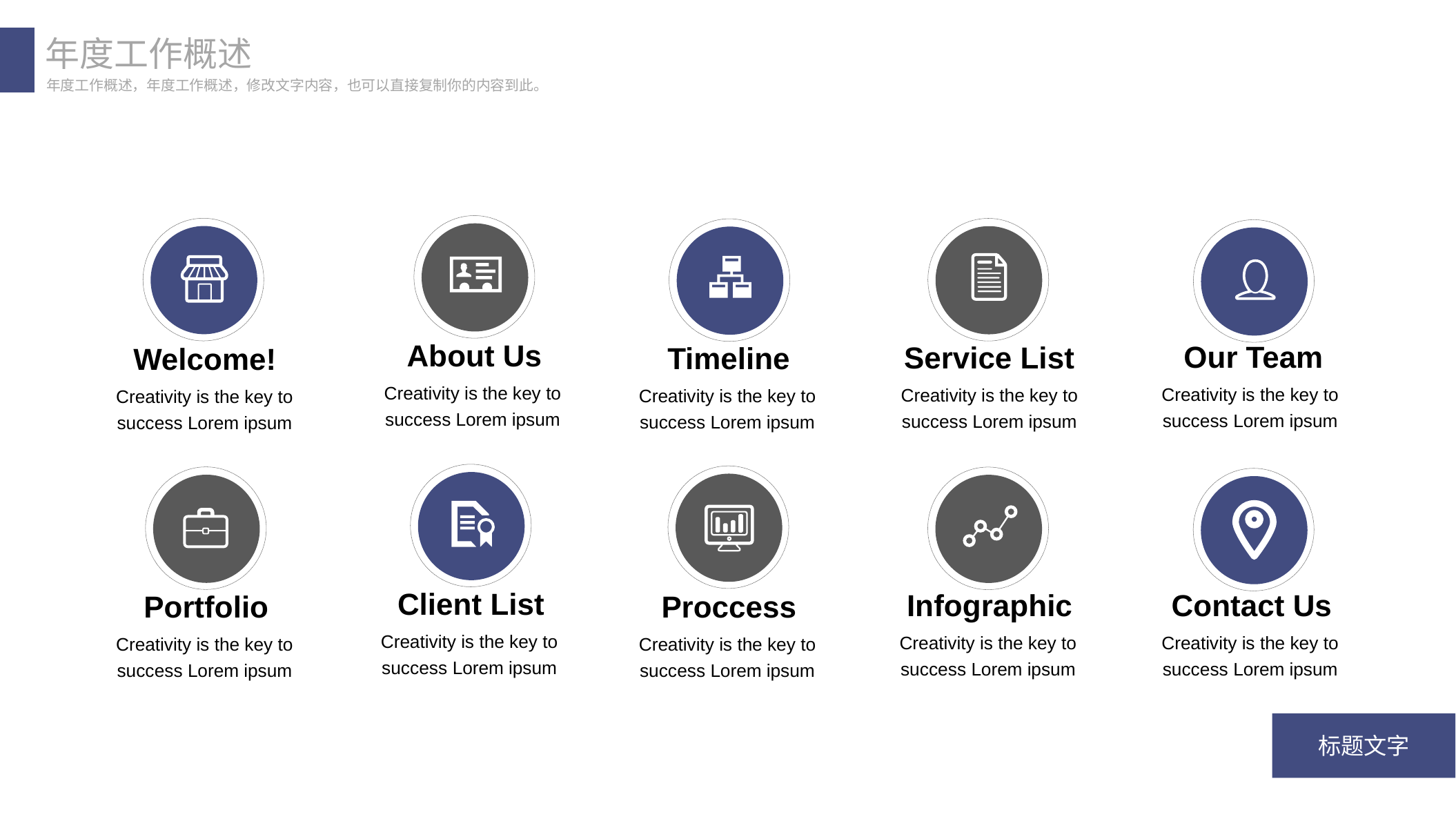

年度工作概述
年度工作概述，年度工作概述，修改文字内容，也可以直接复制你的内容到此。

About Us
Creativity is the key to success Lorem ipsum

Welcome!
Creativity is the key to success Lorem ipsum

Service List
Creativity is the key to success Lorem ipsum

Timeline
Creativity is the key to success Lorem ipsum

Our Team
Creativity is the key to success Lorem ipsum

Client List
Creativity is the key to success Lorem ipsum

Proccess
Creativity is the key to success Lorem ipsum

Portfolio
Creativity is the key to success Lorem ipsum

Infographic
Creativity is the key to success Lorem ipsum

Contact Us
Creativity is the key to success Lorem ipsum

标题文字